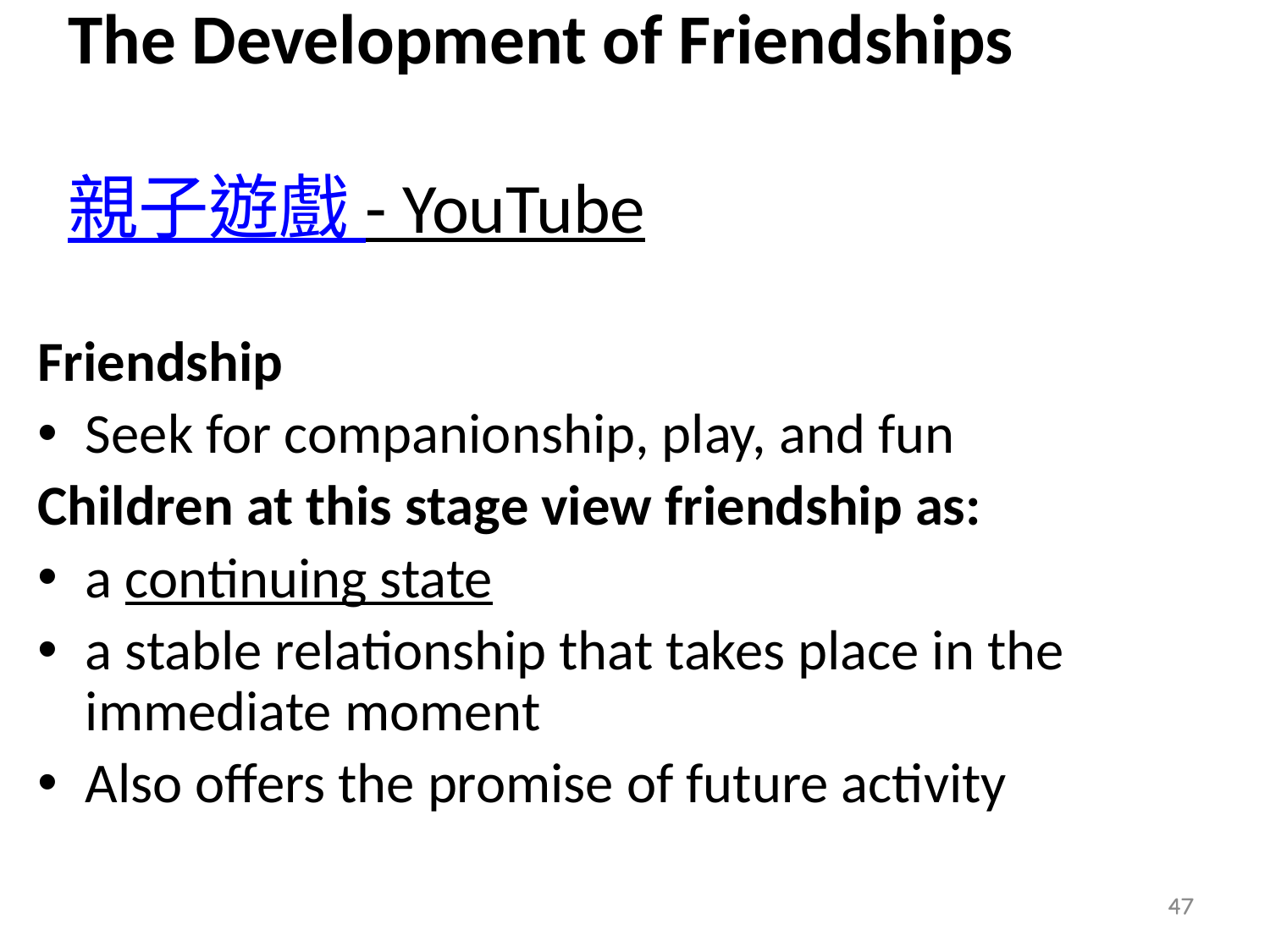

# The Development of Friendships 親子遊戲 - YouTube
Friendship
Seek for companionship, play, and fun
Children at this stage view friendship as:
a continuing state
a stable relationship that takes place in the immediate moment
Also offers the promise of future activity
47